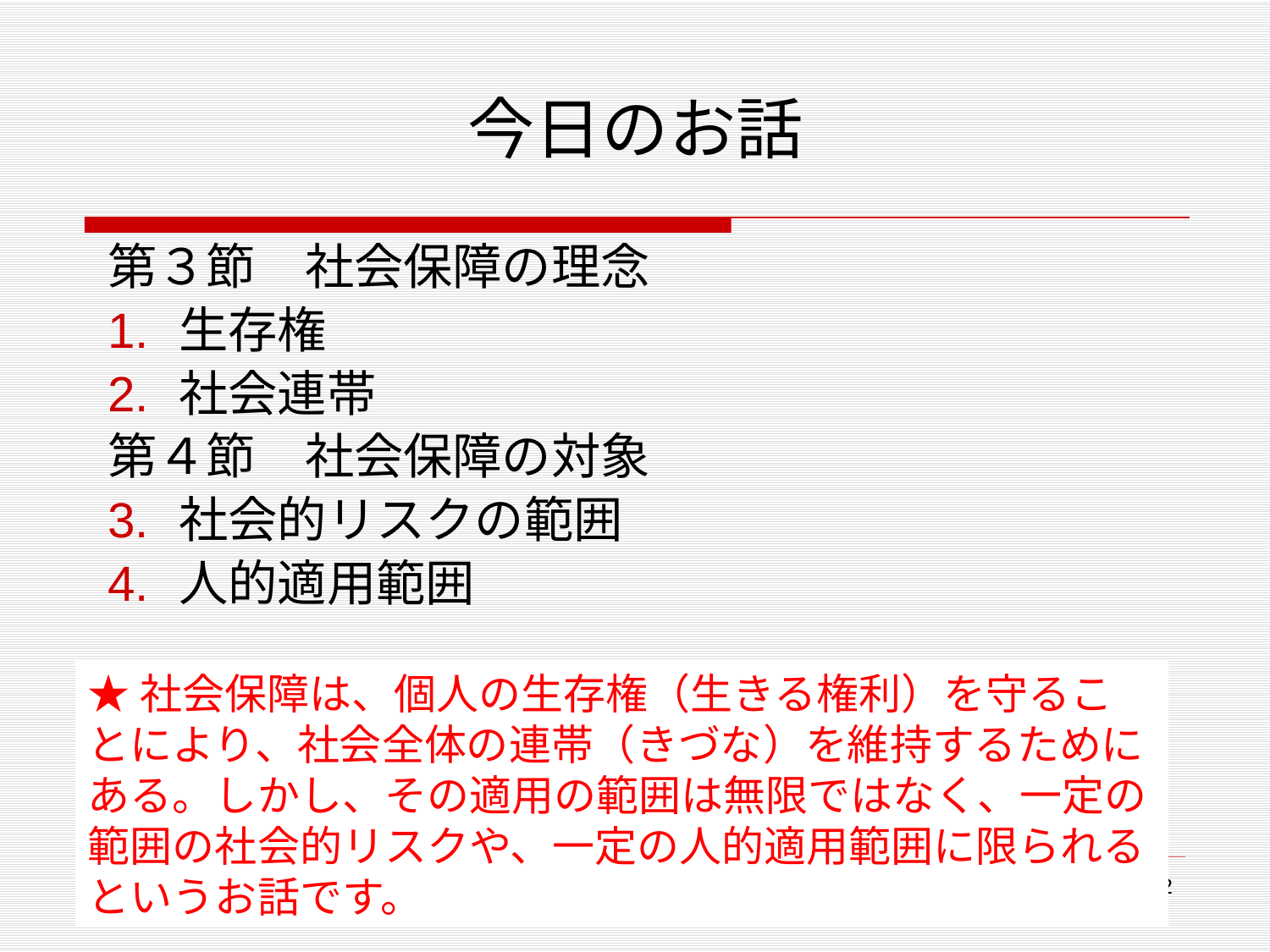

# 今日のお話
第３節　社会保障の理念
生存権
社会連帯
第４節　社会保障の対象
社会的リスクの範囲
人的適用範囲

★社会保障は、個人の生存権（生きる権利）を守ることにより、社会全体の連帯（きづな）を維持するためにある。しかし、その適用の範囲は無限ではなく、一定の範囲の社会的リスクや、一定の人的適用範囲に限られるというお話です。
2